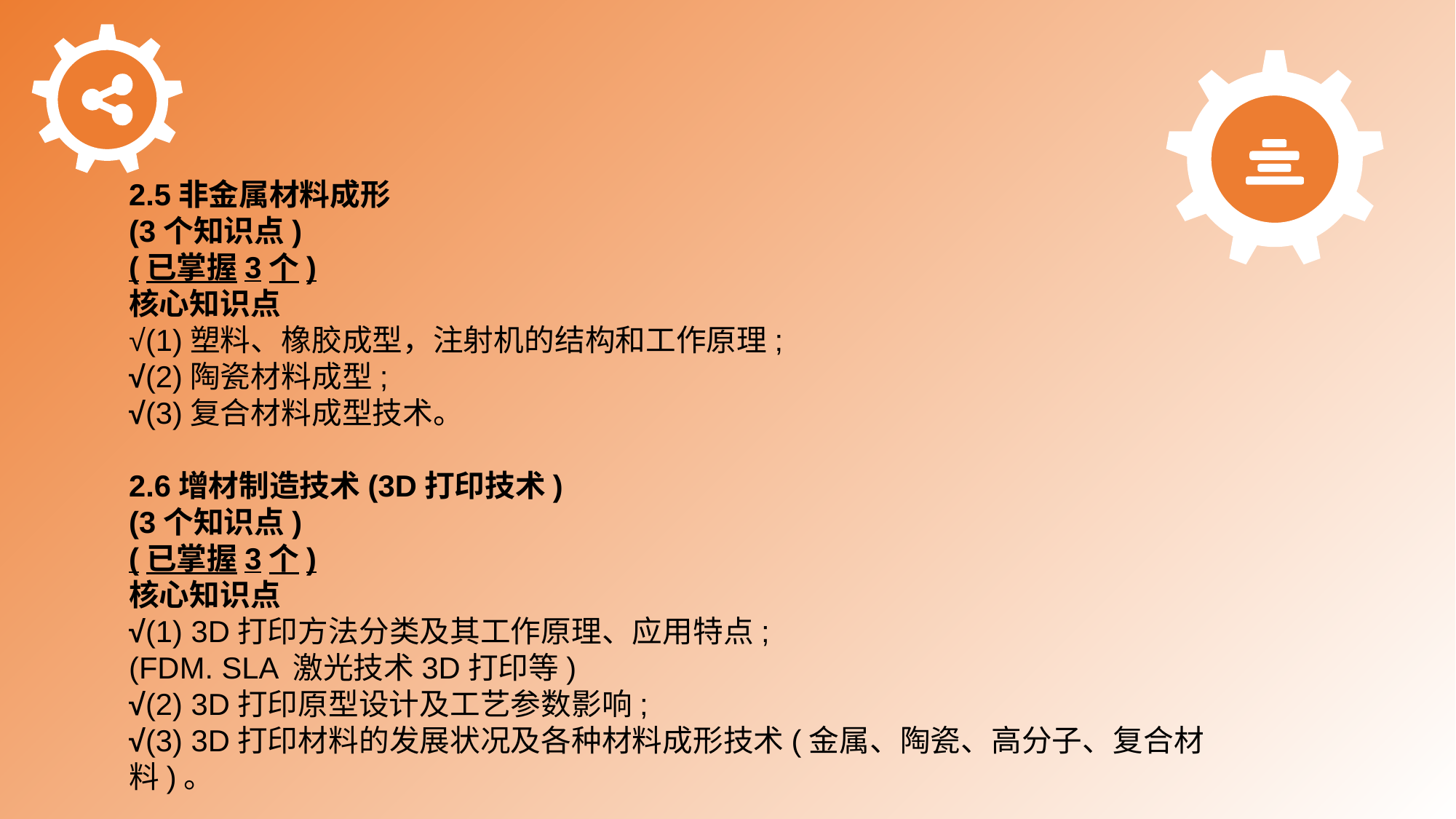

2.5非金属材料成形
(3个知识点)
(已掌握3个)
核心知识点
√(1)塑料、橡胶成型，注射机的结构和工作原理;
√(2)陶瓷材料成型;
√(3)复合材料成型技术。

2.6增材制造技术(3D打印技术)
(3个知识点)
(已掌握3个)
核心知识点
√(1) 3D打印方法分类及其工作原理、应用特点;
(FDM. SLA 激光技术3D打印等)
√(2) 3D打印原型设计及工艺参数影响;
√(3) 3D打印材料的发展状况及各种材料成形技术(金属、陶瓷、高分子、复合材料)。